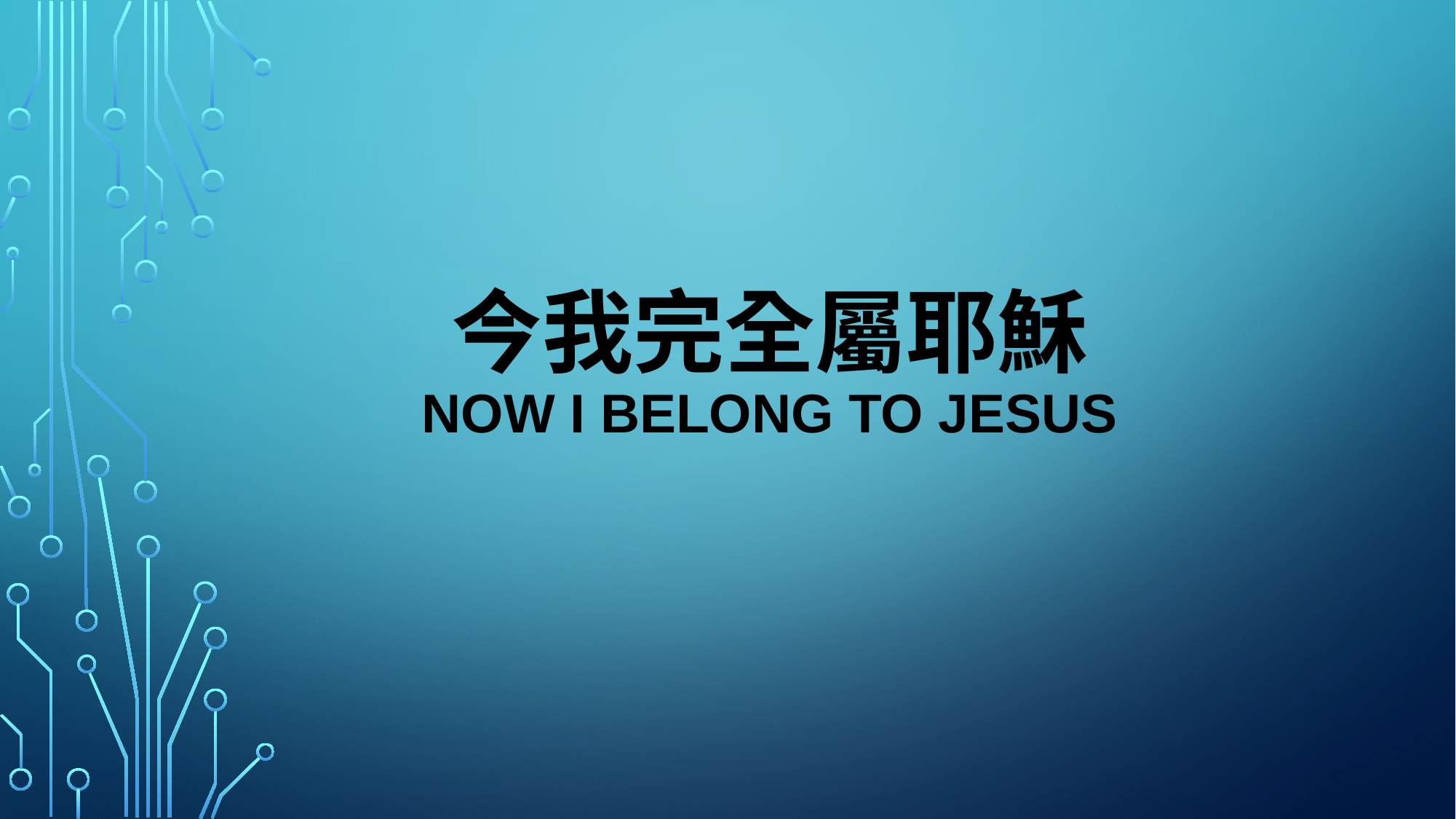

# 今我完全屬耶穌 now I belong to jesus